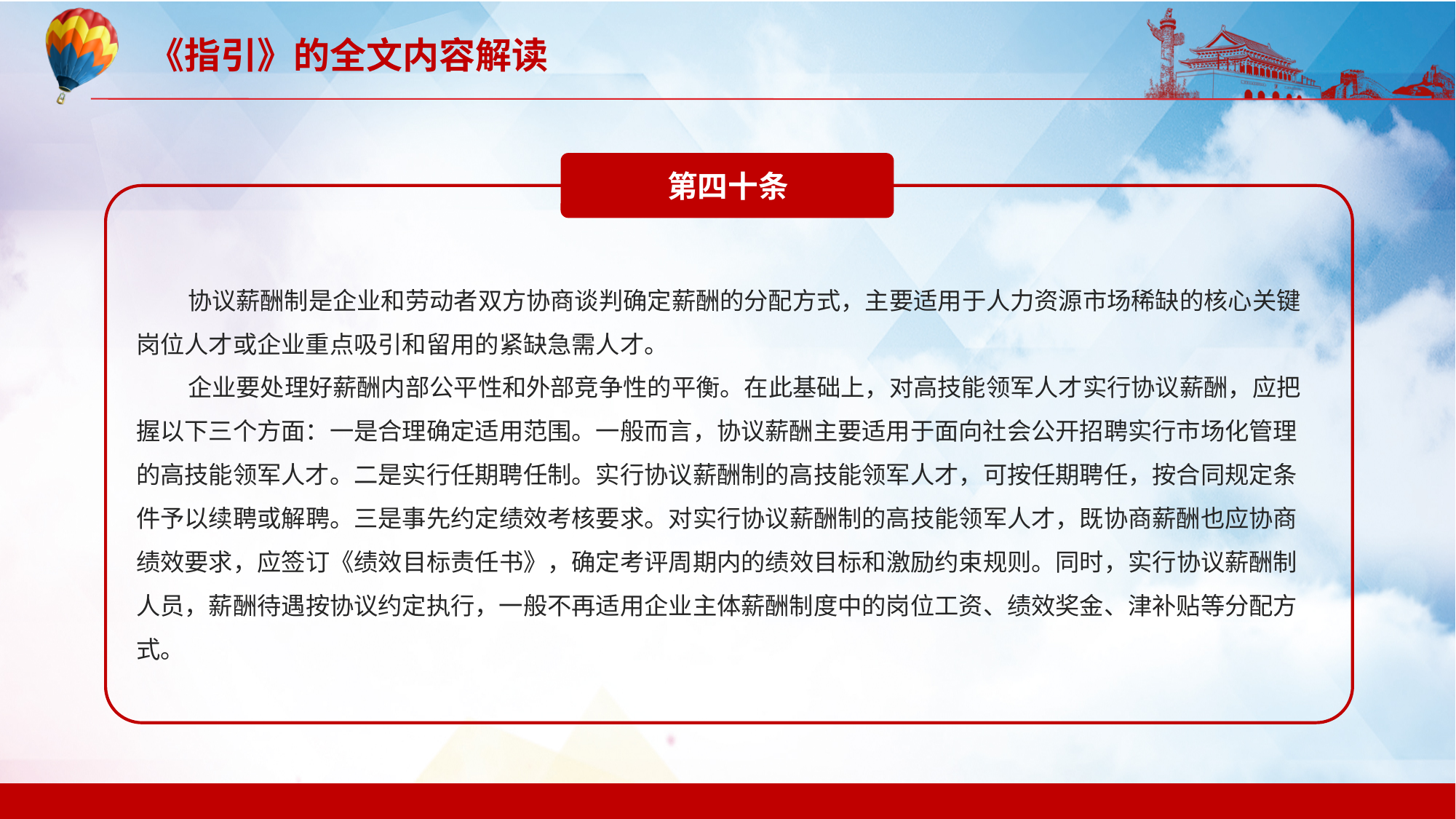

第四十条

协议薪酬制是企业和劳动者双方协商谈判确定薪酬的分配方式，主要适用于人力资源市场稀缺的核心关键岗位人才或企业重点吸引和留用的紧缺急需人才。
企业要处理好薪酬内部公平性和外部竞争性的平衡。在此基础上，对高技能领军人才实行协议薪酬，应把握以下三个方面：一是合理确定适用范围。一般而言，协议薪酬主要适用于面向社会公开招聘实行市场化管理的高技能领军人才。二是实行任期聘任制。实行协议薪酬制的高技能领军人才，可按任期聘任，按合同规定条件予以续聘或解聘。三是事先约定绩效考核要求。对实行协议薪酬制的高技能领军人才，既协商薪酬也应协商绩效要求，应签订《绩效目标责任书》，确定考评周期内的绩效目标和激励约束规则。同时，实行协议薪酬制人员，薪酬待遇按协议约定执行，一般不再适用企业主体薪酬制度中的岗位工资、绩效奖金、津补贴等分配方式。